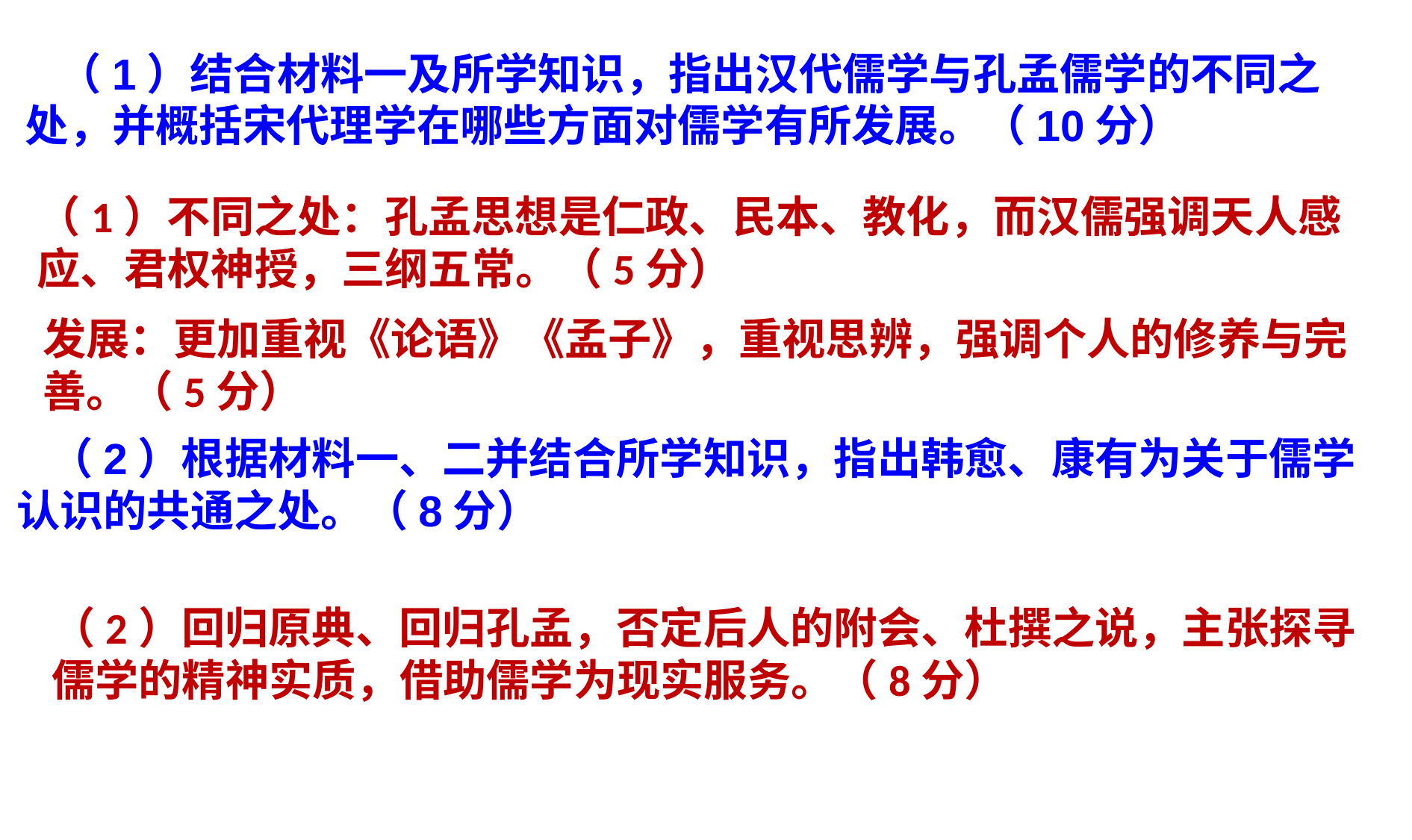

（1）结合材料一及所学知识，指出汉代儒学与孔孟儒学的不同之处，并概括宋代理学在哪些方面对儒学有所发展。（10分）
（1）不同之处：孔孟思想是仁政、民本、教化，而汉儒强调天人感应、君权神授，三纲五常。（5分）
发展：更加重视《论语》《孟子》，重视思辨，强调个人的修养与完善。（5分）
（2）根据材料一、二并结合所学知识，指出韩愈、康有为关于儒学认识的共通之处。（8分）
（2）回归原典、回归孔孟，否定后人的附会、杜撰之说，主张探寻儒学的精神实质，借助儒学为现实服务。（8分）